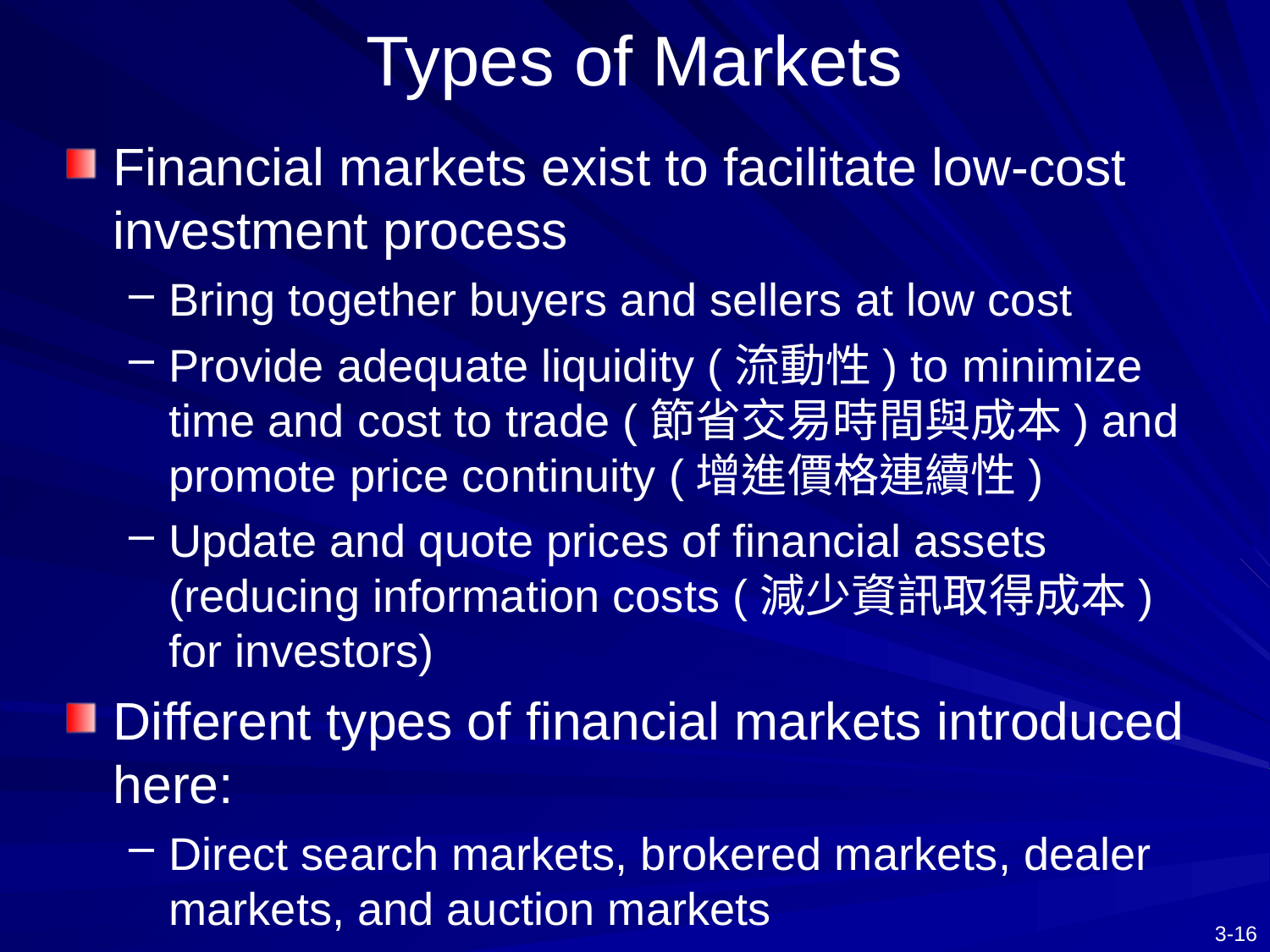

# Types of Markets
Financial markets exist to facilitate low-cost investment process
Bring together buyers and sellers at low cost
Provide adequate liquidity (流動性) to minimize time and cost to trade (節省交易時間與成本) and promote price continuity (增進價格連續性)
Update and quote prices of financial assets (reducing information costs (減少資訊取得成本) for investors)
Different types of financial markets introduced here:
Direct search markets, brokered markets, dealer markets, and auction markets